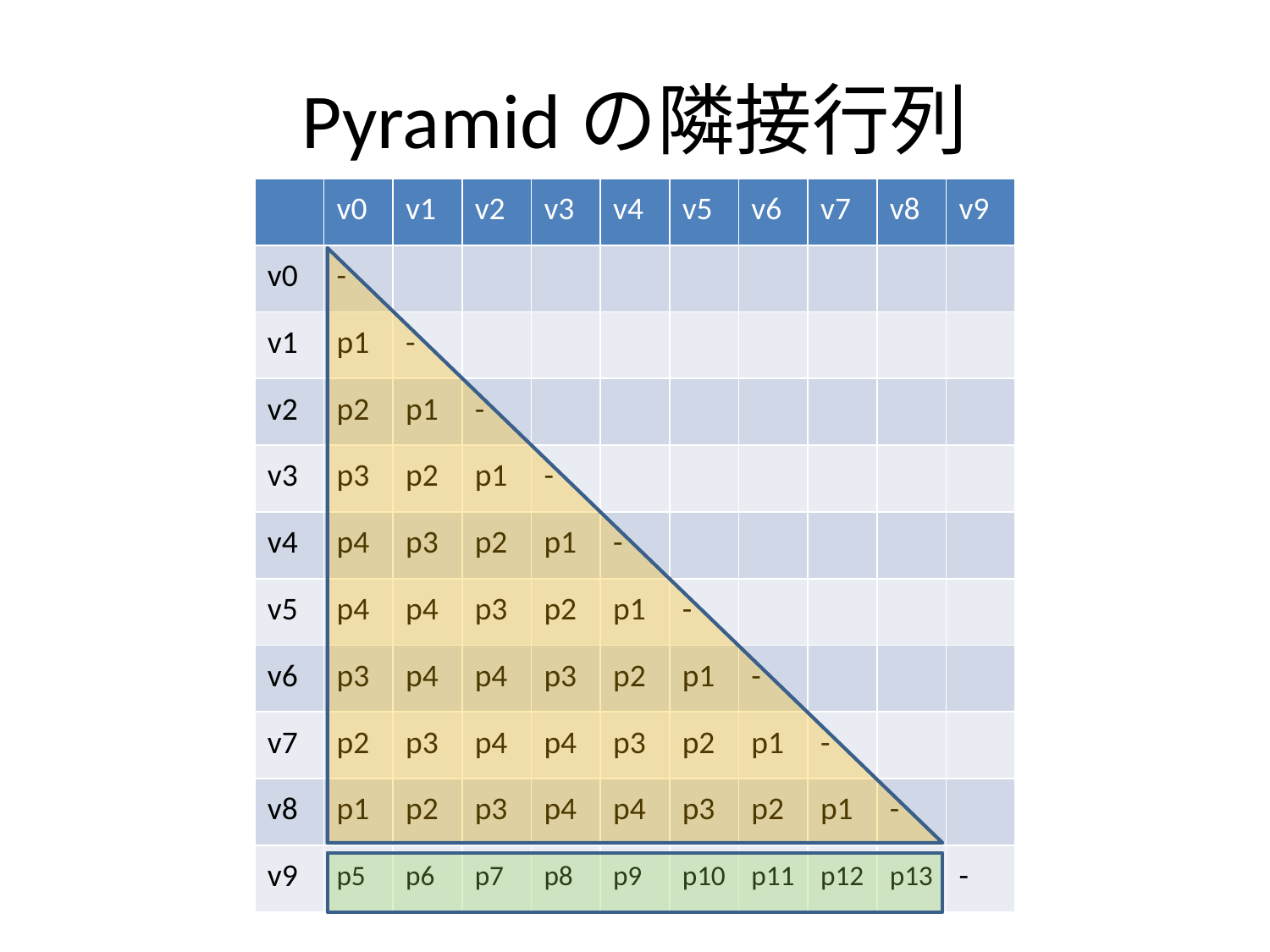

# Pyramidの隣接行列
|  | v0 | v1 | v2 | v3 | v4 | v5 | v6 | v7 | v8 | v9 |
| --- | --- | --- | --- | --- | --- | --- | --- | --- | --- | --- |
| v0 | - |  |  |  |  |  |  |  |  |  |
| v1 | p1 | - |  |  |  |  |  |  |  |  |
| v2 | p2 | p1 | - |  |  |  |  |  |  |  |
| v3 | p3 | p2 | p1 | - |  |  |  |  |  |  |
| v4 | p4 | p3 | p2 | p1 | - |  |  |  |  |  |
| v5 | p4 | p4 | p3 | p2 | p1 | - |  |  |  |  |
| v6 | p3 | p4 | p4 | p3 | p2 | p1 | - |  |  |  |
| v7 | p2 | p3 | p4 | p4 | p3 | p2 | p1 | - |  |  |
| v8 | p1 | p2 | p3 | p4 | p4 | p3 | p2 | p1 | - |  |
| v9 | p5 | p6 | p7 | p8 | p9 | p10 | p11 | p12 | p13 | - |